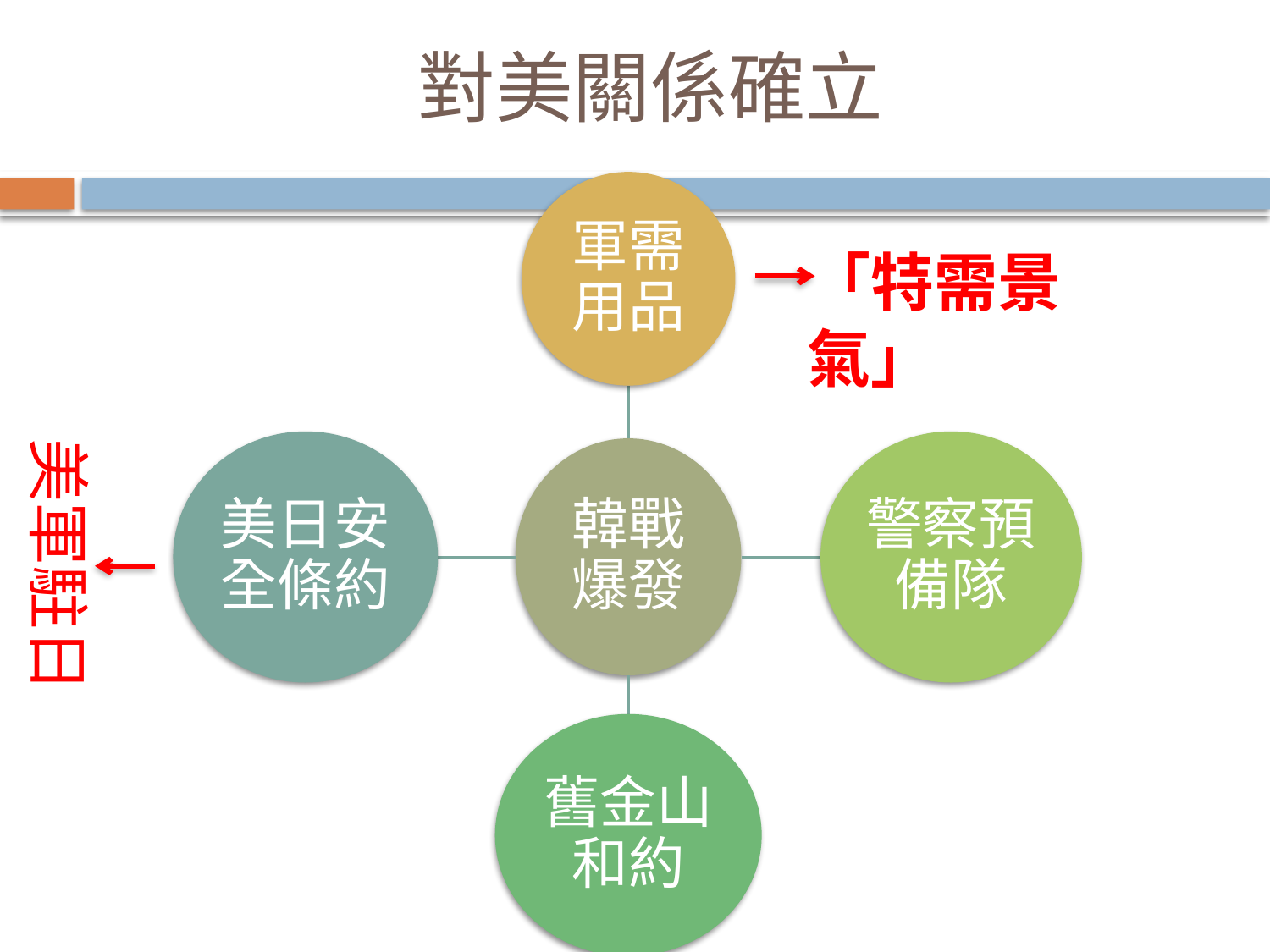

# 對美關係確立
韓戰爆發

軍需用品

警察預備隊

舊金山和約

美日安全條約

「特需景氣」
美軍駐日